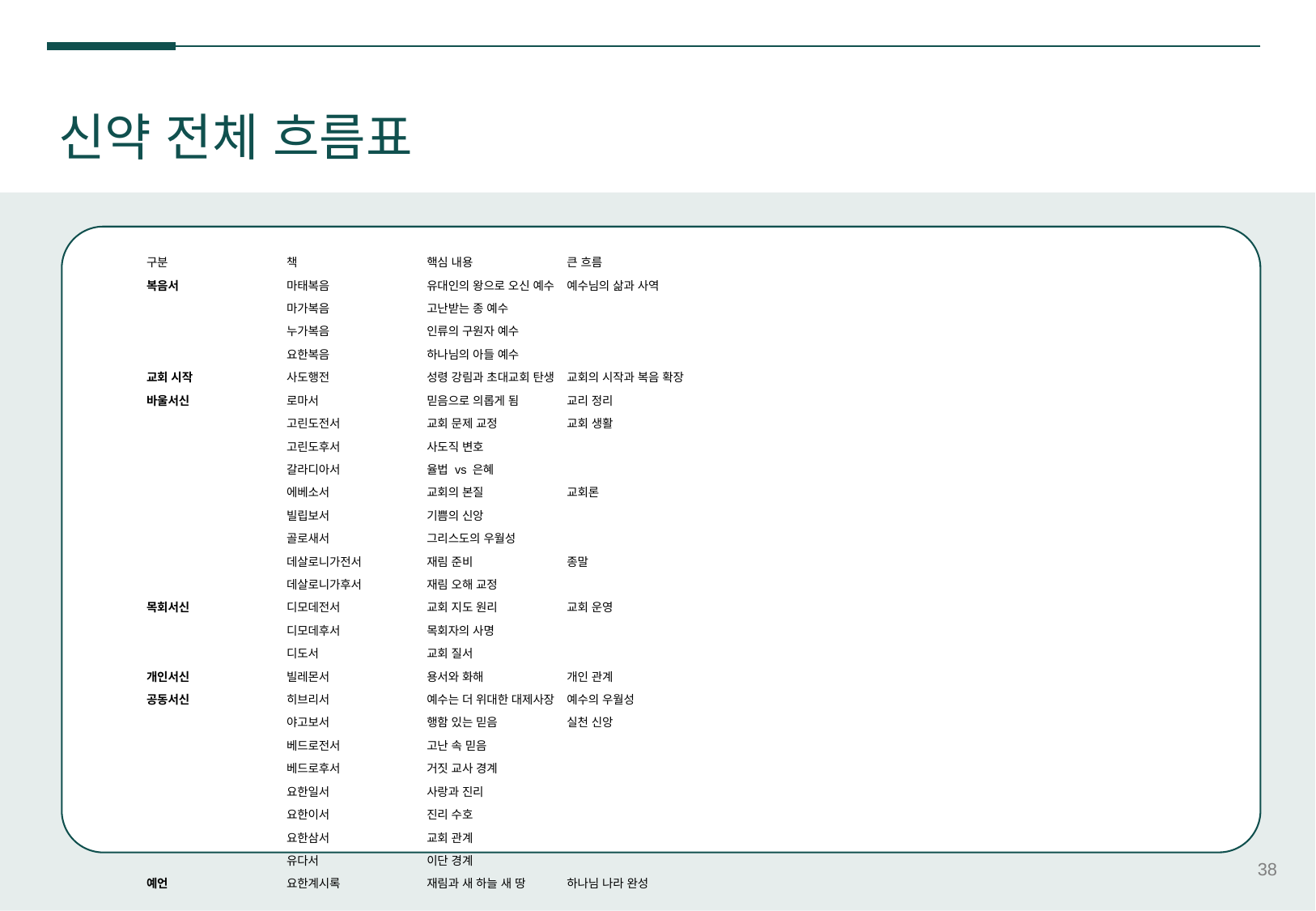

신약 전체 흐름표

| 구분 | 책 | 핵심 내용 | 큰 흐름 |
| --- | --- | --- | --- |
| 복음서 | 마태복음 | 유대인의 왕으로 오신 예수 | 예수님의 삶과 사역 |
|  | 마가복음 | 고난받는 종 예수 |  |
|  | 누가복음 | 인류의 구원자 예수 |  |
|  | 요한복음 | 하나님의 아들 예수 |  |
| 교회 시작 | 사도행전 | 성령 강림과 초대교회 탄생 | 교회의 시작과 복음 확장 |
| 바울서신 | 로마서 | 믿음으로 의롭게 됨 | 교리 정리 |
|  | 고린도전서 | 교회 문제 교정 | 교회 생활 |
|  | 고린도후서 | 사도직 변호 |  |
|  | 갈라디아서 | 율법 vs 은혜 |  |
|  | 에베소서 | 교회의 본질 | 교회론 |
|  | 빌립보서 | 기쁨의 신앙 |  |
|  | 골로새서 | 그리스도의 우월성 |  |
|  | 데살로니가전서 | 재림 준비 | 종말 |
|  | 데살로니가후서 | 재림 오해 교정 |  |
| 목회서신 | 디모데전서 | 교회 지도 원리 | 교회 운영 |
|  | 디모데후서 | 목회자의 사명 |  |
|  | 디도서 | 교회 질서 |  |
| 개인서신 | 빌레몬서 | 용서와 화해 | 개인 관계 |
| 공동서신 | 히브리서 | 예수는 더 위대한 대제사장 | 예수의 우월성 |
|  | 야고보서 | 행함 있는 믿음 | 실천 신앙 |
|  | 베드로전서 | 고난 속 믿음 |  |
|  | 베드로후서 | 거짓 교사 경계 |  |
|  | 요한일서 | 사랑과 진리 |  |
|  | 요한이서 | 진리 수호 |  |
|  | 요한삼서 | 교회 관계 |  |
|  | 유다서 | 이단 경계 |  |
| 예언 | 요한계시록 | 재림과 새 하늘 새 땅 | 하나님 나라 완성 |

38